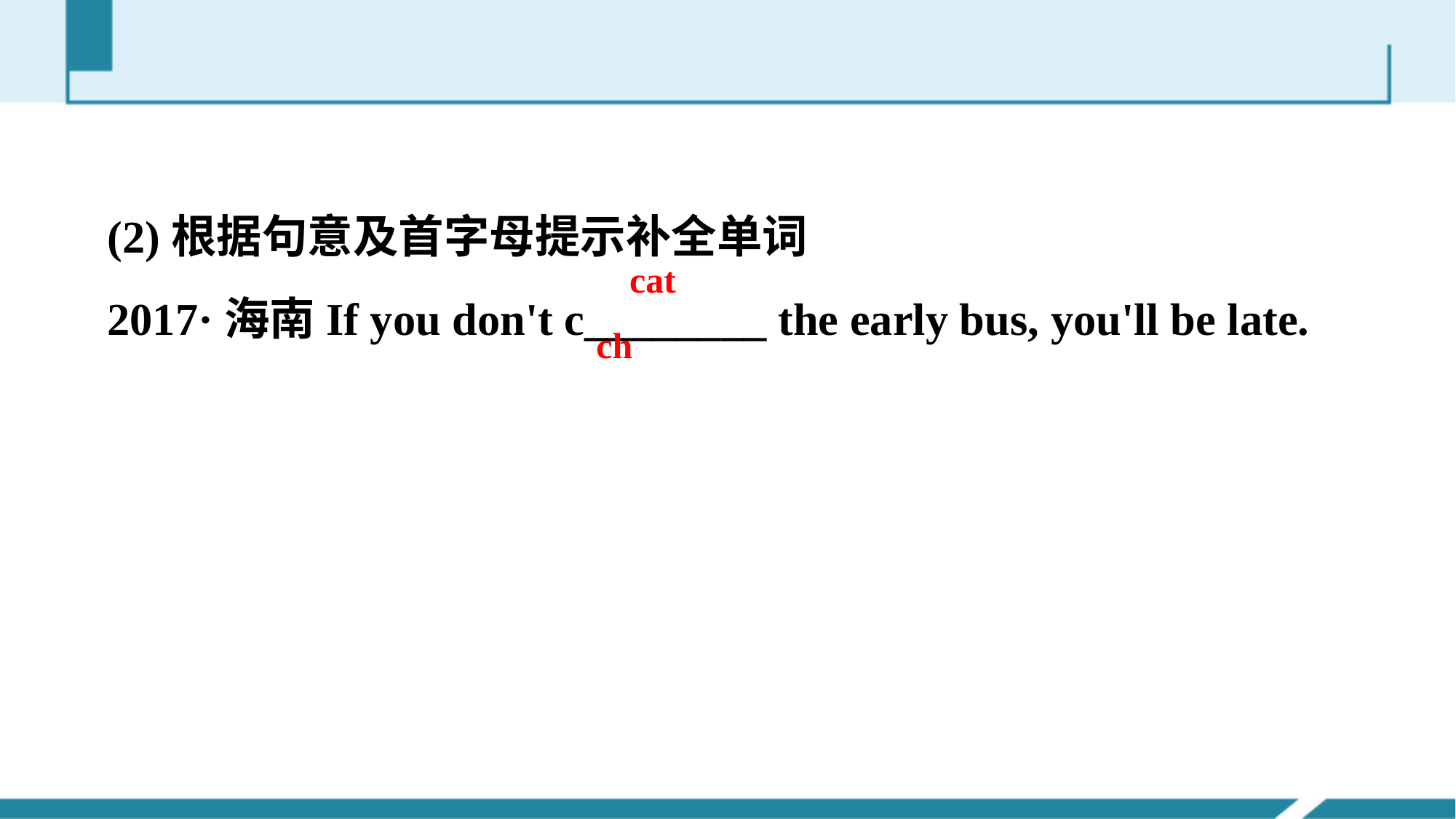

(2)根据句意及首字母提示补全单词
2017·海南If you don't c________ the early bus, you'll be late.
catch